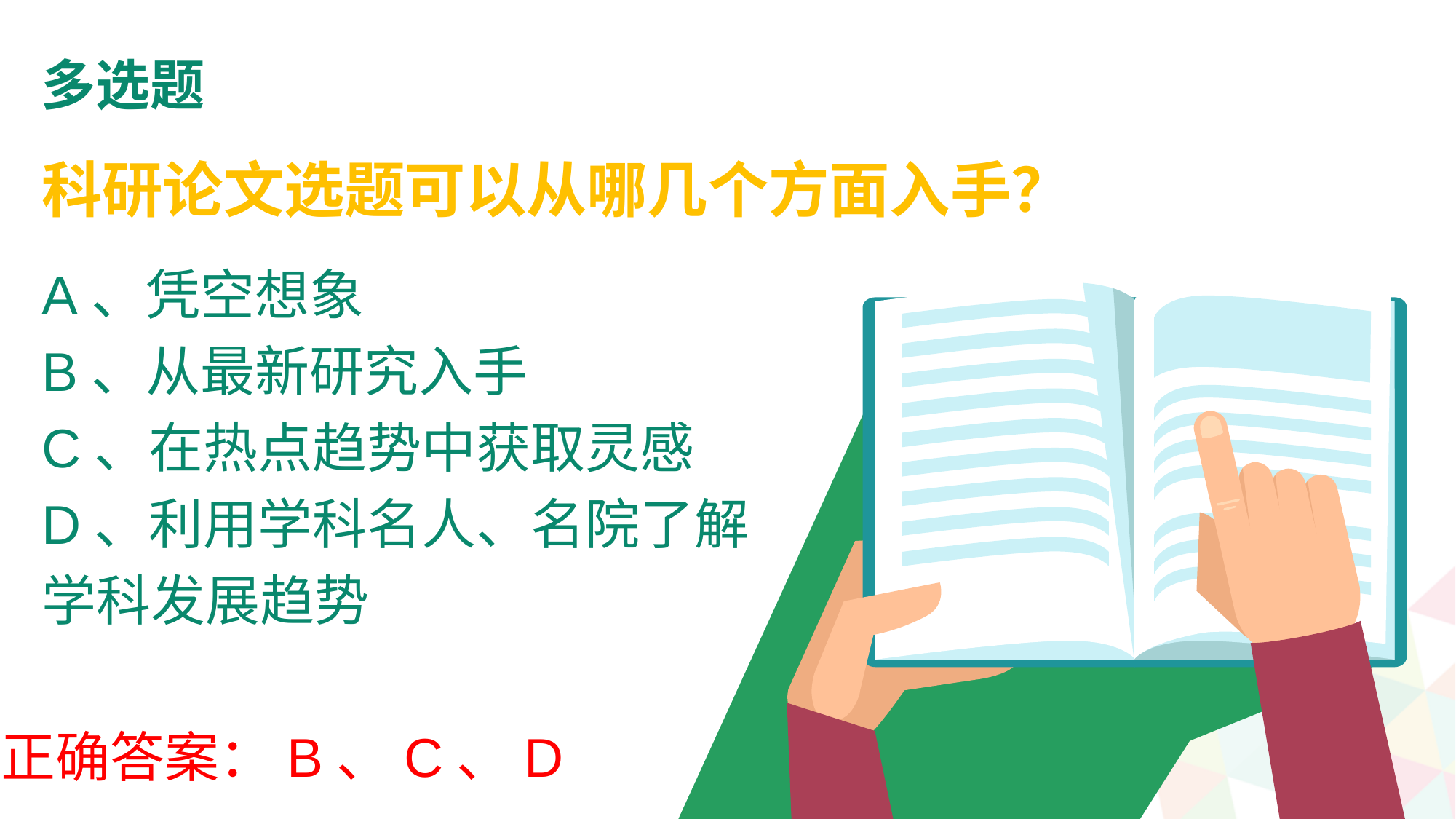

多选题
科研论文选题可以从哪几个方面入手？

A、凭空想象
B、从最新研究入手
C、在热点趋势中获取灵感
D、利用学科名人、名院了解
学科发展趋势

正确答案：B、C、D